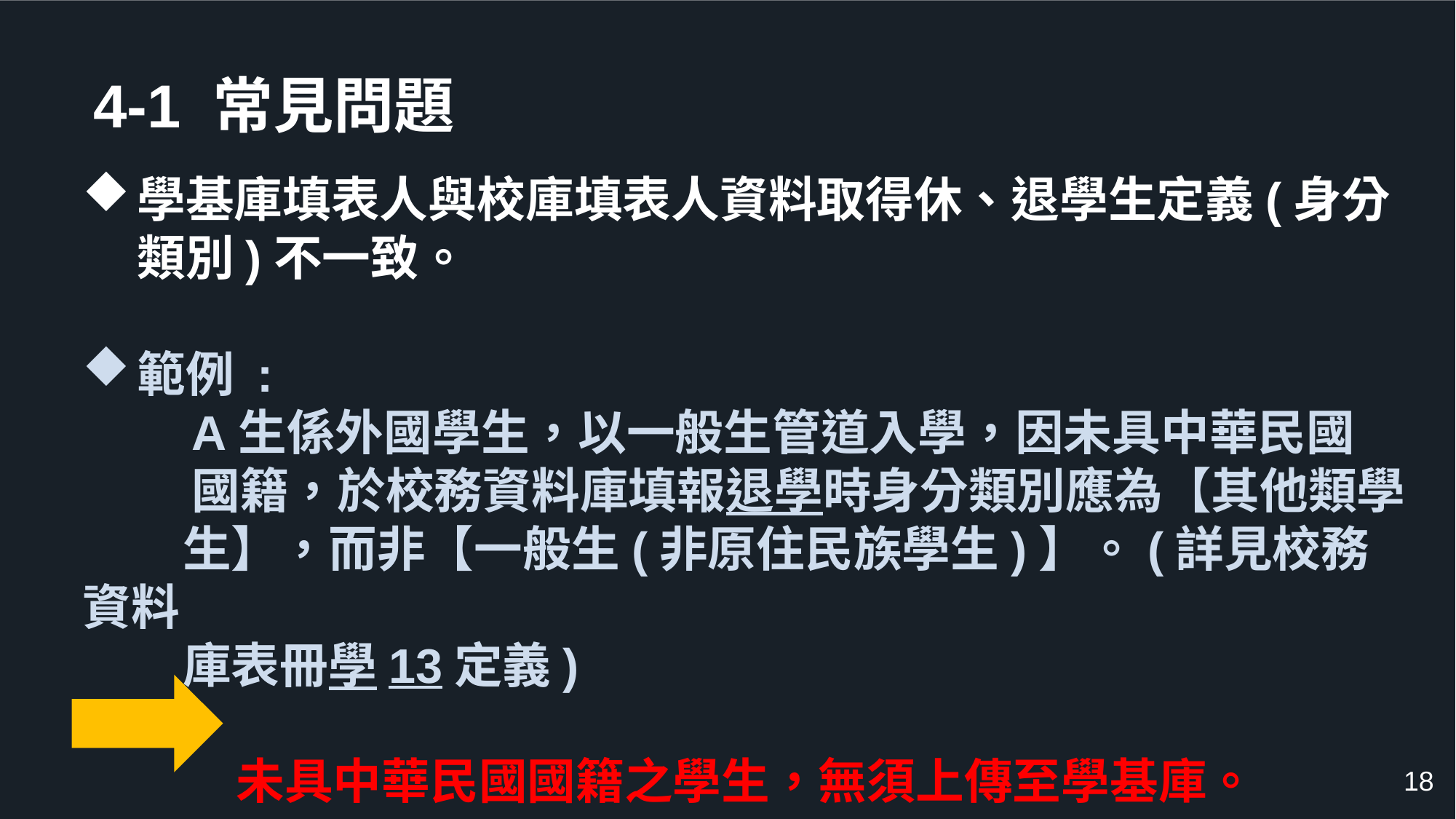

4-1 常見問題
學基庫填表人與校庫填表人資料取得休、退學生定義(身分類別)不一致。

範例 :
	A生係外國學生，以一般生管道入學，因未具中華民國	  	國籍，於校務資料庫填報退學時身分類別應為【其他類學
        生】，而非【一般生(非原住民族學生)】。(詳見校務資料
        庫表冊學13定義)

             未具中華民國國籍之學生，無須上傳至學基庫。

18